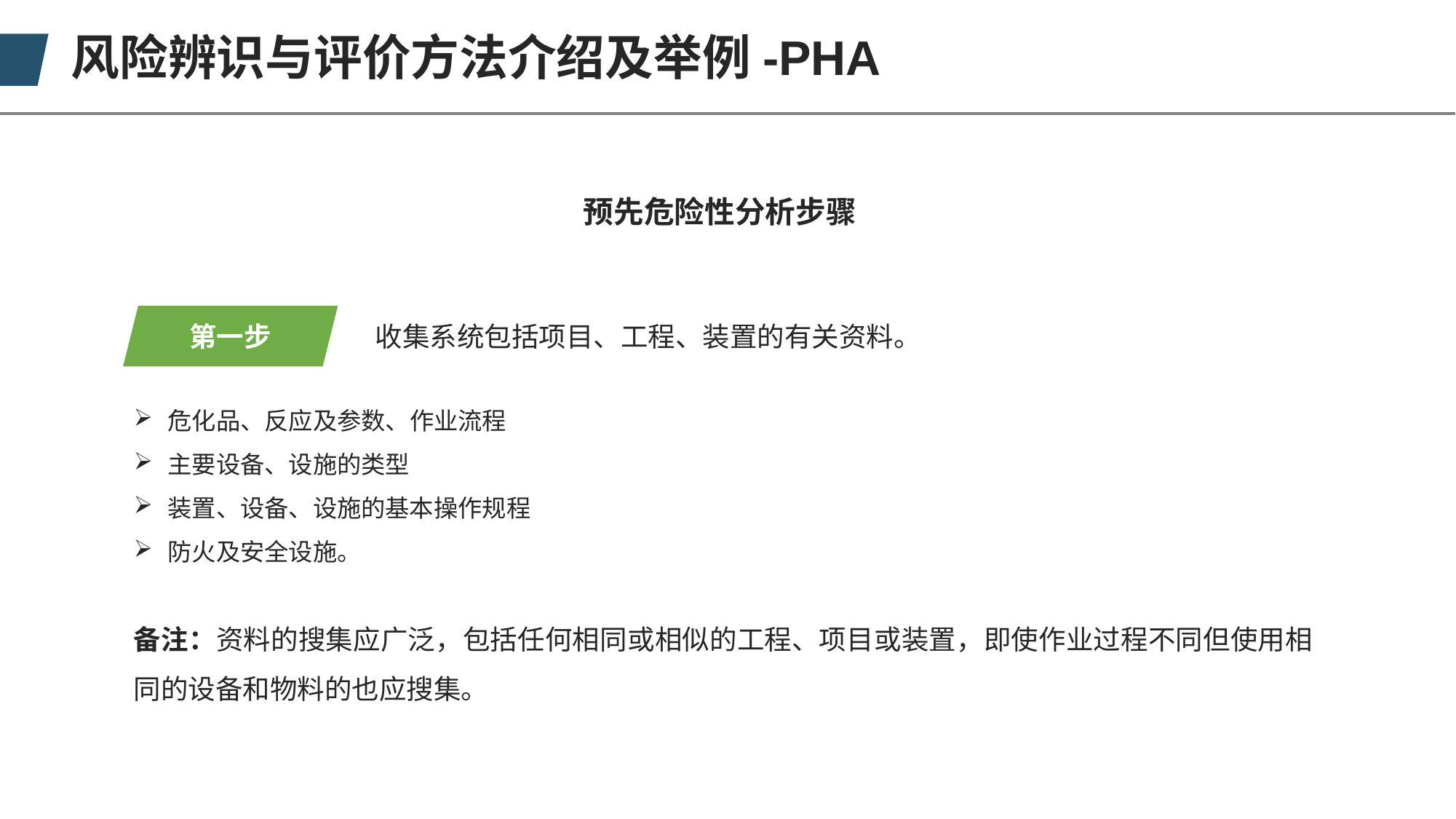

风险辨识与评价方法介绍及举例-PHA

预先危险性分析步骤

第一步
收集系统包括项目、工程、装置的有关资料。
危化品、反应及参数、作业流程
主要设备、设施的类型
装置、设备、设施的基本操作规程
防火及安全设施。
备注：资料的搜集应广泛，包括任何相同或相似的工程、项目或装置，即使作业过程不同但使用相同的设备和物料的也应搜集。